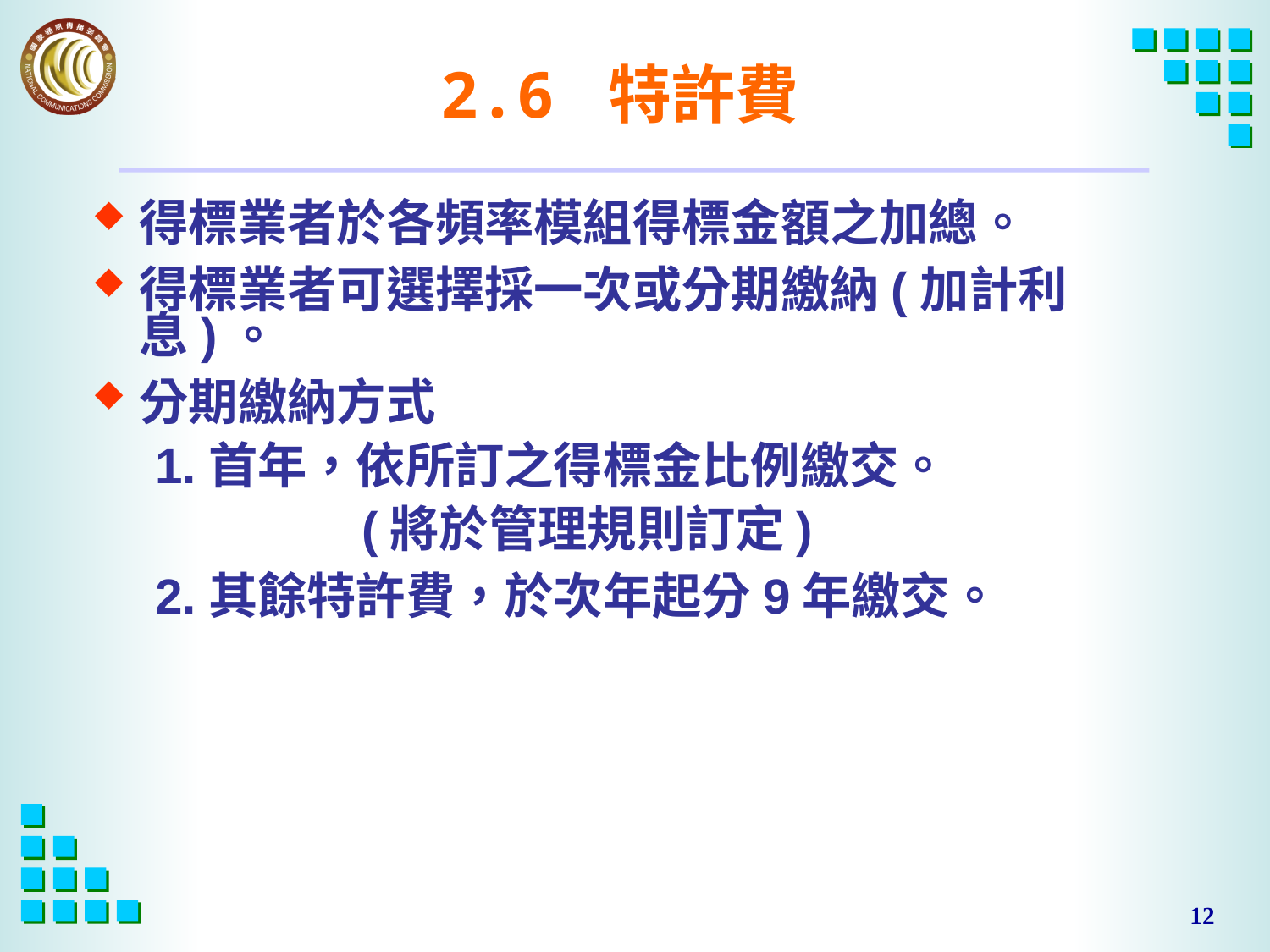

# 2.6 特許費
得標業者於各頻率模組得標金額之加總。
得標業者可選擇採一次或分期繳納(加計利息)。
分期繳納方式
1.首年，依所訂之得標金比例繳交。
               (將於管理規則訂定)
2.其餘特許費，於次年起分9年繳交。